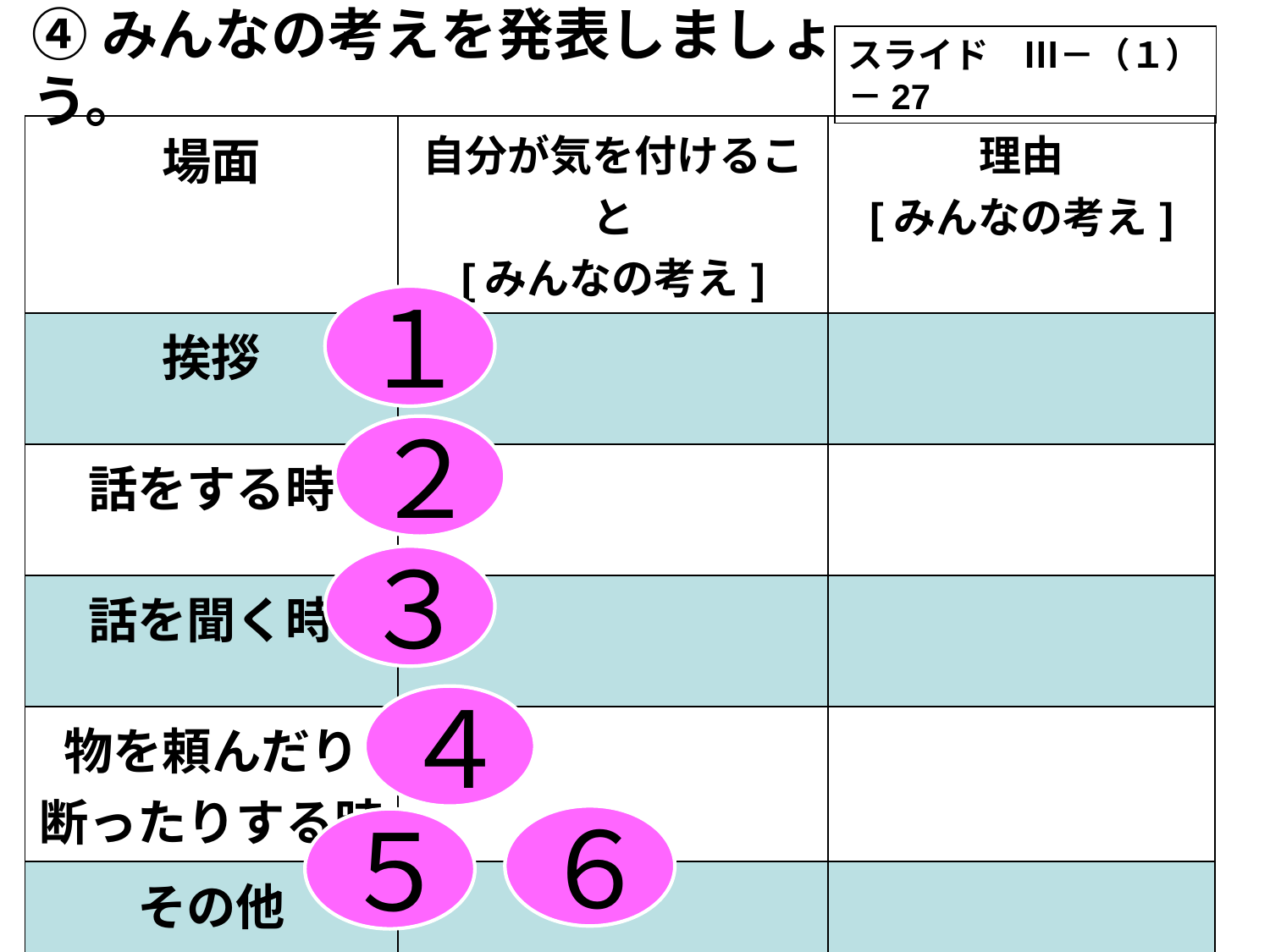

④みんなの考えを発表しましょう。
スライド　Ⅲ－（１）－27
| 場面 | 自分が気を付けること [みんなの考え] | 理由 [みんなの考え] |
| --- | --- | --- |
| 挨拶 |  |  |
| 話をする時 |  |  |
| 話を聞く時 |  |  |
| 物を頼んだり 断ったりする時 |  |  |
| その他 |  |  |
１
２
３
４
６
５